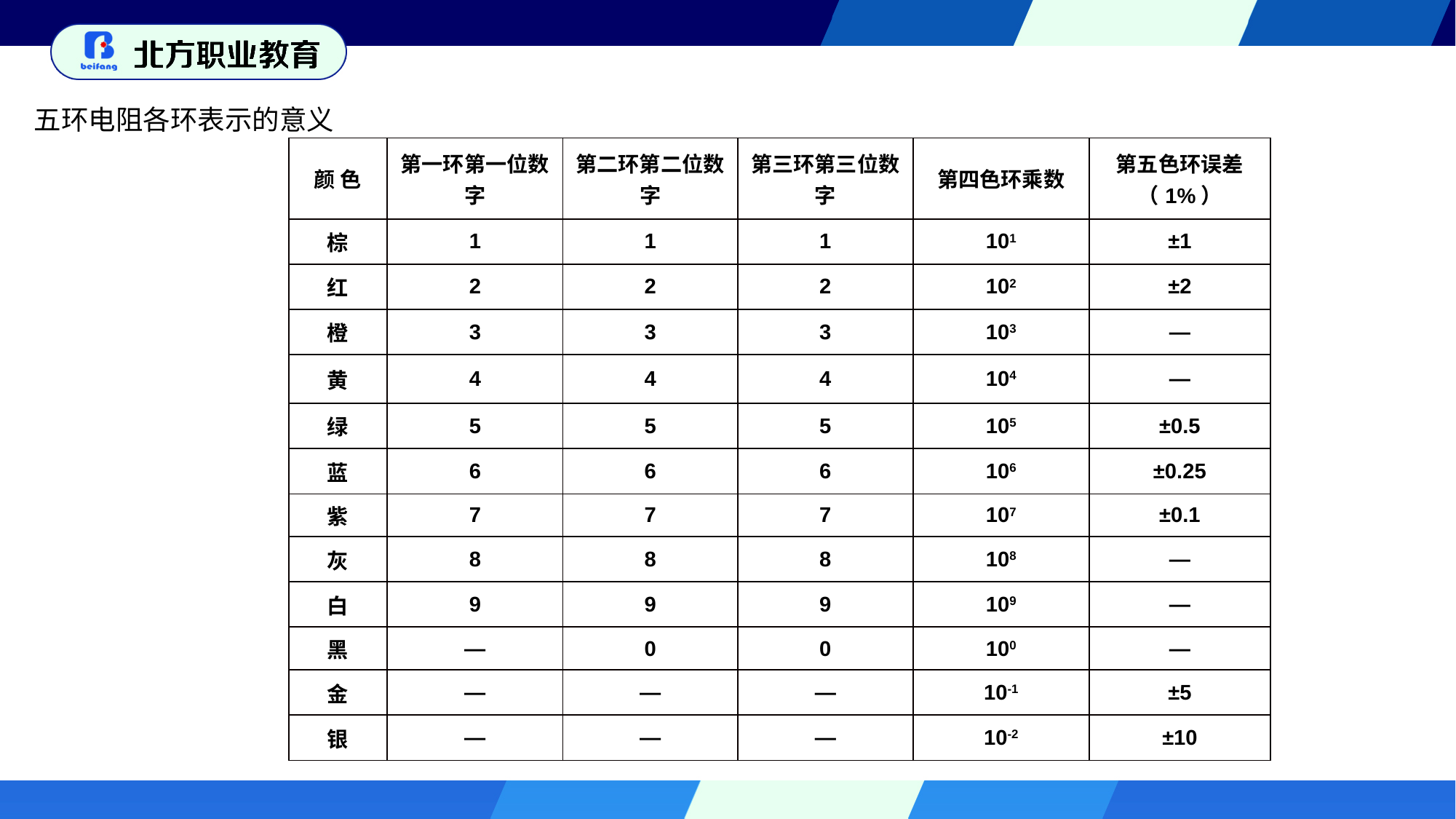

五环电阻各环表示的意义
| 颜 色 | 第一环第一位数字 | 第二环第二位数字 | 第三环第三位数字 | 第四色环乘数 | 第五色环误差（1%） |
| --- | --- | --- | --- | --- | --- |
| 棕 | 1 | 1 | 1 | 101 | ±1 |
| 红 | 2 | 2 | 2 | 102 | ±2 |
| 橙 | 3 | 3 | 3 | 103 | — |
| 黄 | 4 | 4 | 4 | 104 | — |
| 绿 | 5 | 5 | 5 | 105 | ±0.5 |
| 蓝 | 6 | 6 | 6 | 106 | ±0.25 |
| 紫 | 7 | 7 | 7 | 107 | ±0.1 |
| 灰 | 8 | 8 | 8 | 108 | — |
| 白 | 9 | 9 | 9 | 109 | — |
| 黑 | — | 0 | 0 | 100 | — |
| 金 | — | — | — | 10-1 | ±5 |
| 银 | — | — | — | 10-2 | ±10 |